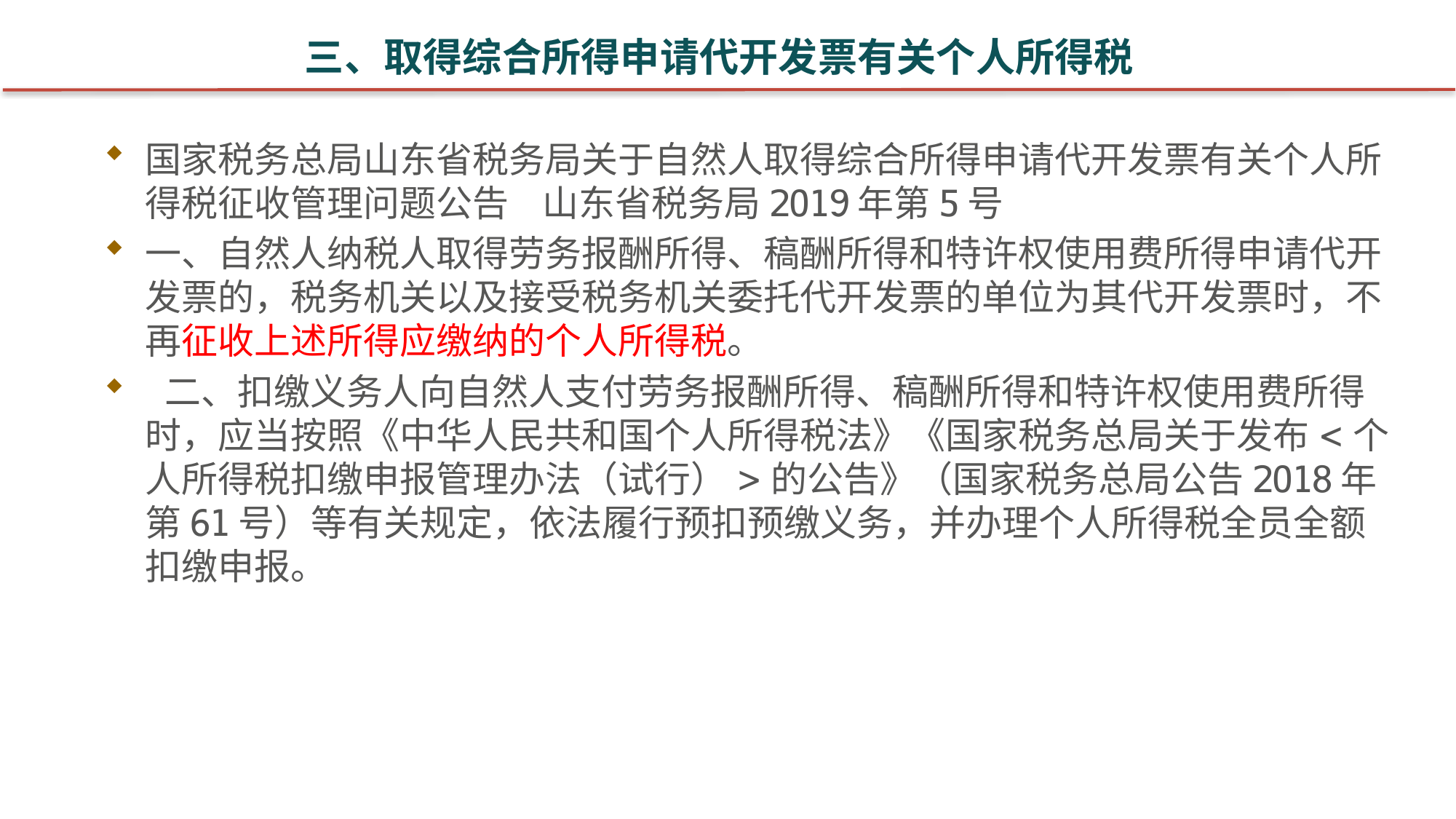

# 三、取得综合所得申请代开发票有关个人所得税
国家税务总局山东省税务局关于自然人取得综合所得申请代开发票有关个人所得税征收管理问题公告   山东省税务局2019年第5号
一、自然人纳税人取得劳务报酬所得、稿酬所得和特许权使用费所得申请代开发票的，税务机关以及接受税务机关委托代开发票的单位为其代开发票时，不再征收上述所得应缴纳的个人所得税。
 二、扣缴义务人向自然人支付劳务报酬所得、稿酬所得和特许权使用费所得时，应当按照《中华人民共和国个人所得税法》《国家税务总局关于发布<个人所得税扣缴申报管理办法（试行）>的公告》（国家税务总局公告2018年第61号）等有关规定，依法履行预扣预缴义务，并办理个人所得税全员全额扣缴申报。